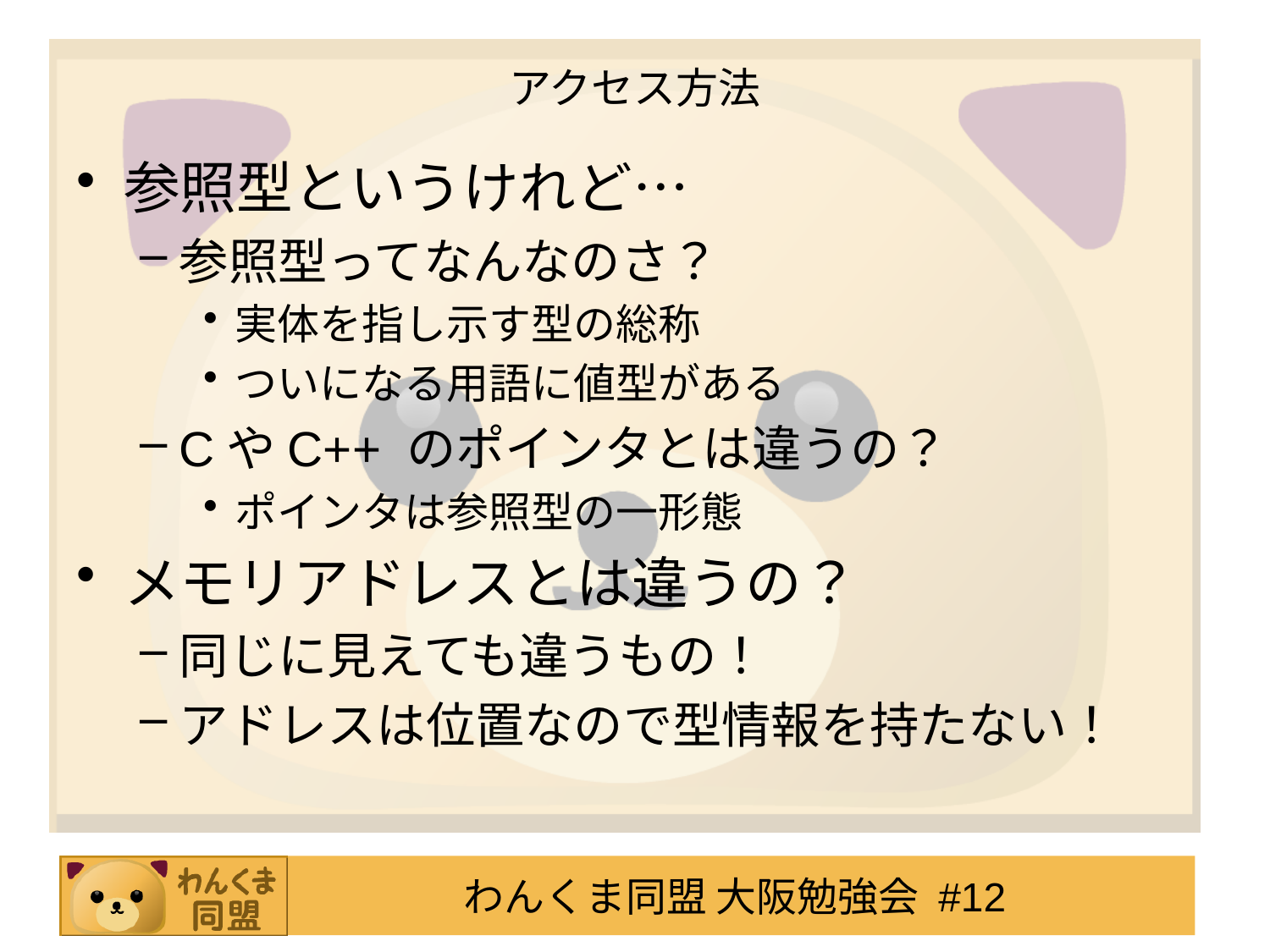

# アクセス方法
参照型というけれど…
参照型ってなんなのさ？
実体を指し示す型の総称
ついになる用語に値型がある
CやC++ のポインタとは違うの？
ポインタは参照型の一形態
メモリアドレスとは違うの？
同じに見えても違うもの！
アドレスは位置なので型情報を持たない！